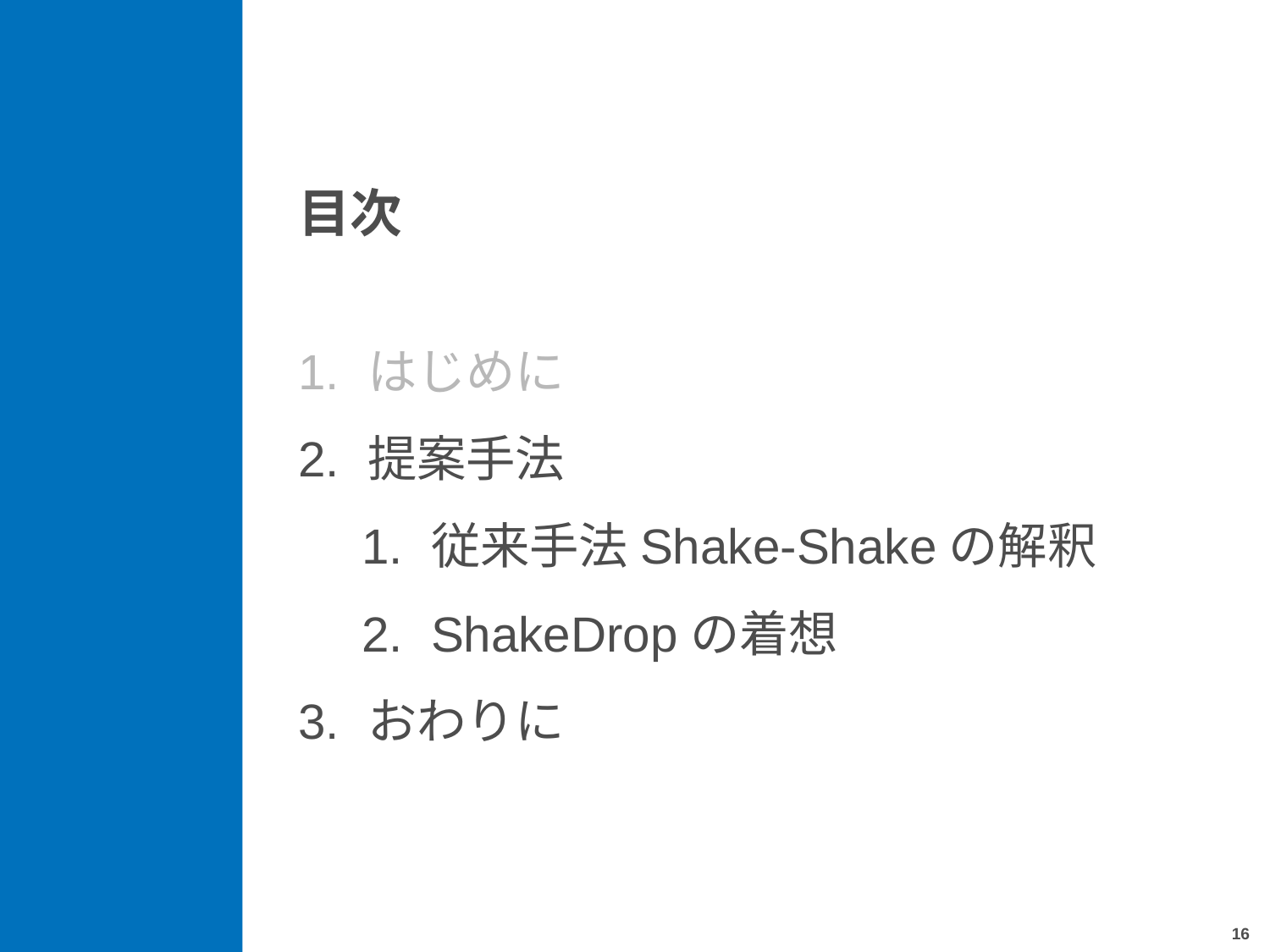

# 目次
はじめに
提案手法
従来手法Shake-Shakeの解釈
ShakeDropの着想
おわりに

16